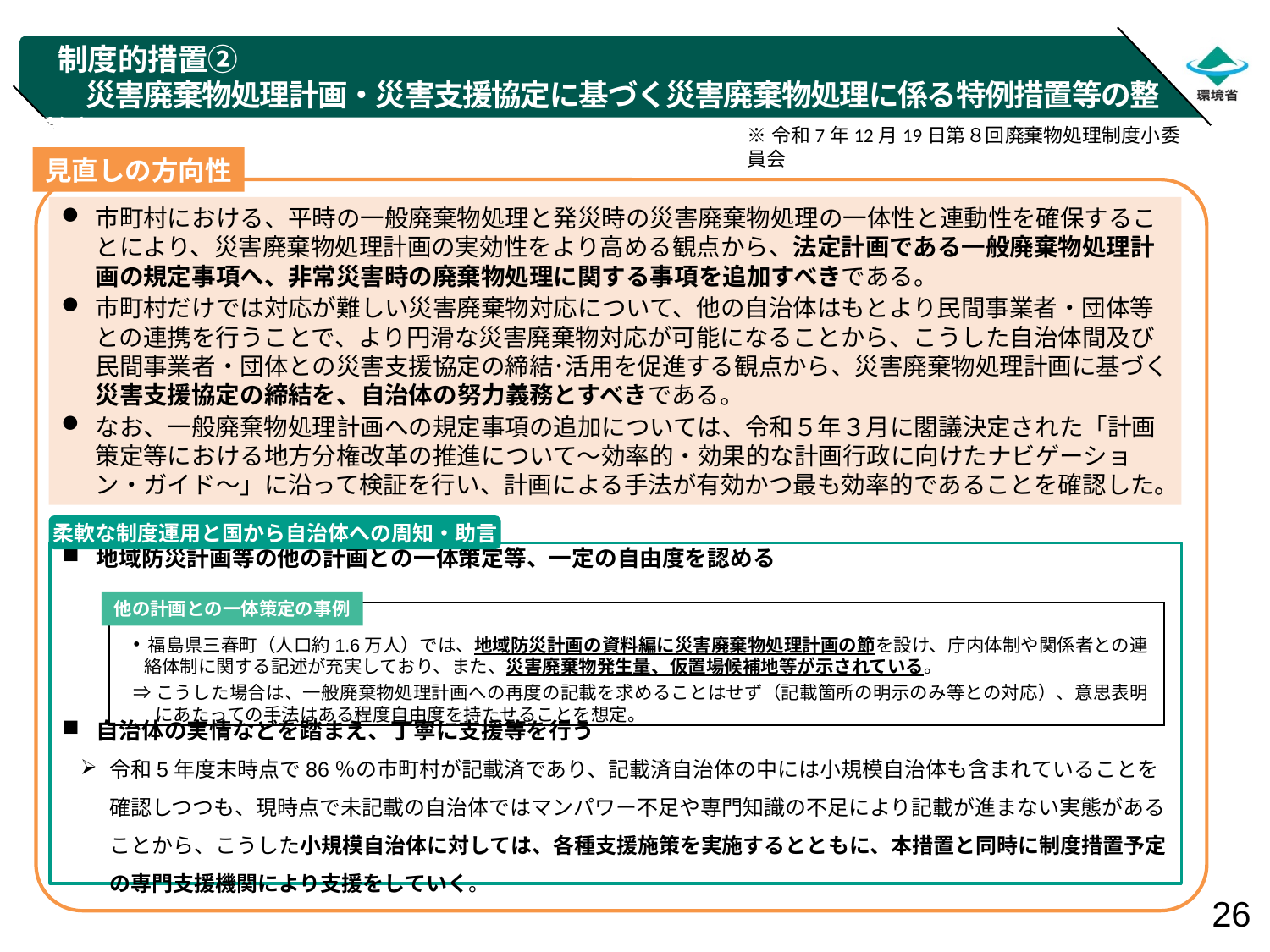

制度的措置②
　　災害廃棄物処理計画・災害支援協定に基づく災害廃棄物処理に係る特例措置等の整備⑴
※令和7年12月19日第８回廃棄物処理制度小委員会
見直しの方向性

市町村における、平時の一般廃棄物処理と発災時の災害廃棄物処理の一体性と連動性を確保することにより、災害廃棄物処理計画の実効性をより高める観点から、法定計画である一般廃棄物処理計画の規定事項へ、非常災害時の廃棄物処理に関する事項を追加すべきである。
市町村だけでは対応が難しい災害廃棄物対応について、他の自治体はもとより民間事業者・団体等との連携を行うことで、より円滑な災害廃棄物対応が可能になることから、こうした自治体間及び民間事業者・団体との災害支援協定の締結･活用を促進する観点から、災害廃棄物処理計画に基づく災害支援協定の締結を、自治体の努力義務とすべきである。
なお、一般廃棄物処理計画への規定事項の追加については、令和５年３月に閣議決定された「計画策定等における地方分権改革の推進について～効率的・効果的な計画行政に向けたナビゲーション・ガイド～」に沿って検証を行い、計画による手法が有効かつ最も効率的であることを確認した。
柔軟な制度運用と国から自治体への周知・助言
地域防災計画等の他の計画との一体策定等、一定の自由度を認める

自治体の実情などを踏まえ、丁寧に支援等を行う
令和5年度末時点で86％の市町村が記載済であり、記載済自治体の中には小規模自治体も含まれていることを確認しつつも、現時点で未記載の自治体ではマンパワー不足や専門知識の不足により記載が進まない実態があることから、こうした小規模自治体に対しては、各種支援施策を実施するとともに、本措置と同時に制度措置予定の専門支援機関により支援をしていく。
他の計画との一体策定の事例

​福島県三春町（人口約1.6万人）では、地域防災計画の資料編に災害廃棄物処理計画の節を設け、庁内体制や関係者との連絡体制に関する記述が充実しており、また、災害廃棄物発生量、仮置場候補地等が示されている。
⇒こうした場合は、一般廃棄物処理計画への再度の記載を求めることはせず（記載箇所の明示のみ等との対応）、意思表明にあたっての手法はある程度自由度を持たせることを想定。